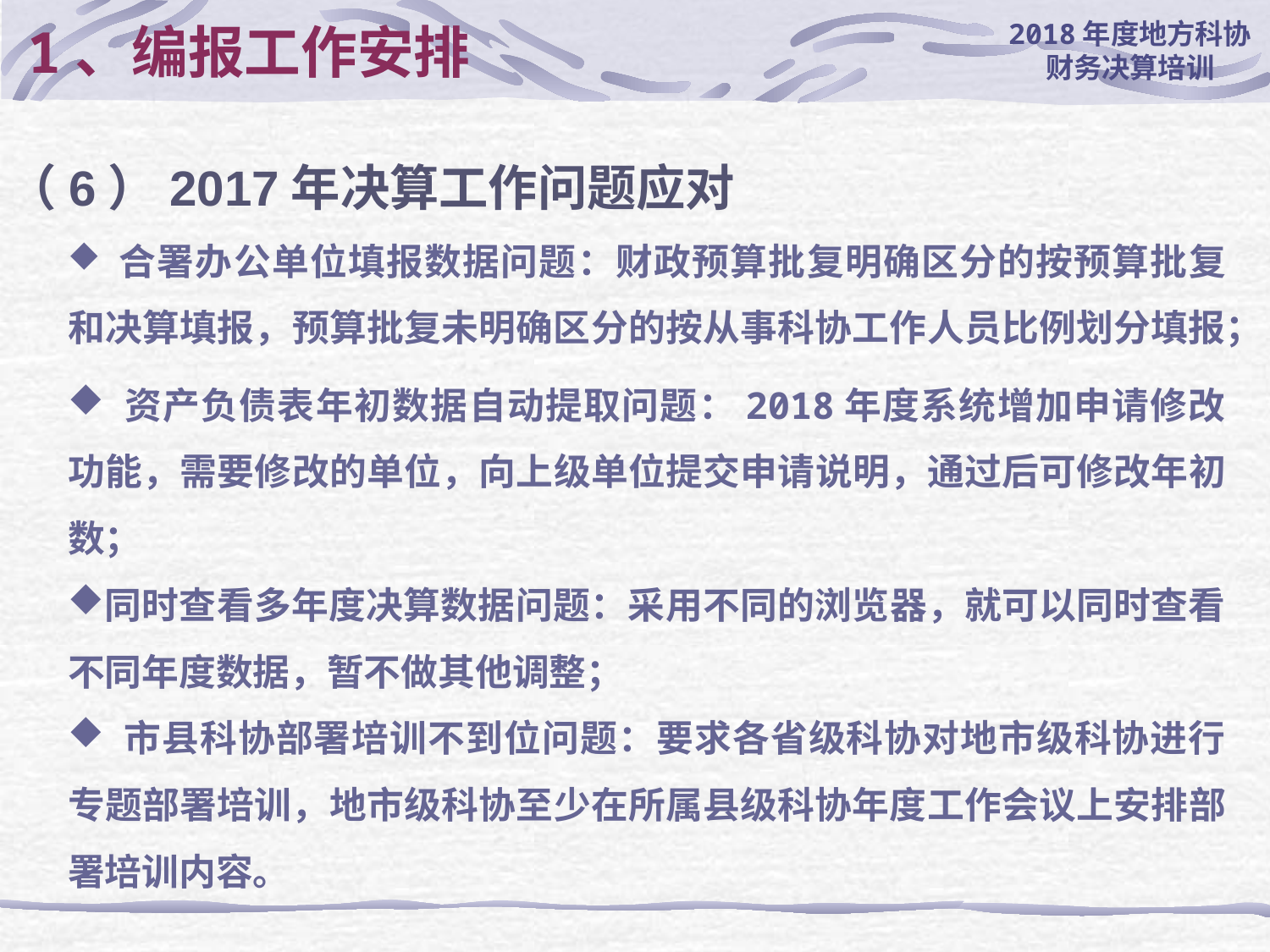

# 1、编报工作安排
（6）2017年决算工作问题应对
 合署办公单位填报数据问题：财政预算批复明确区分的按预算批复和决算填报，预算批复未明确区分的按从事科协工作人员比例划分填报；
 资产负债表年初数据自动提取问题：2018年度系统增加申请修改功能，需要修改的单位，向上级单位提交申请说明，通过后可修改年初数；
同时查看多年度决算数据问题：采用不同的浏览器，就可以同时查看不同年度数据，暂不做其他调整；
 市县科协部署培训不到位问题：要求各省级科协对地市级科协进行专题部署培训，地市级科协至少在所属县级科协年度工作会议上安排部署培训内容。